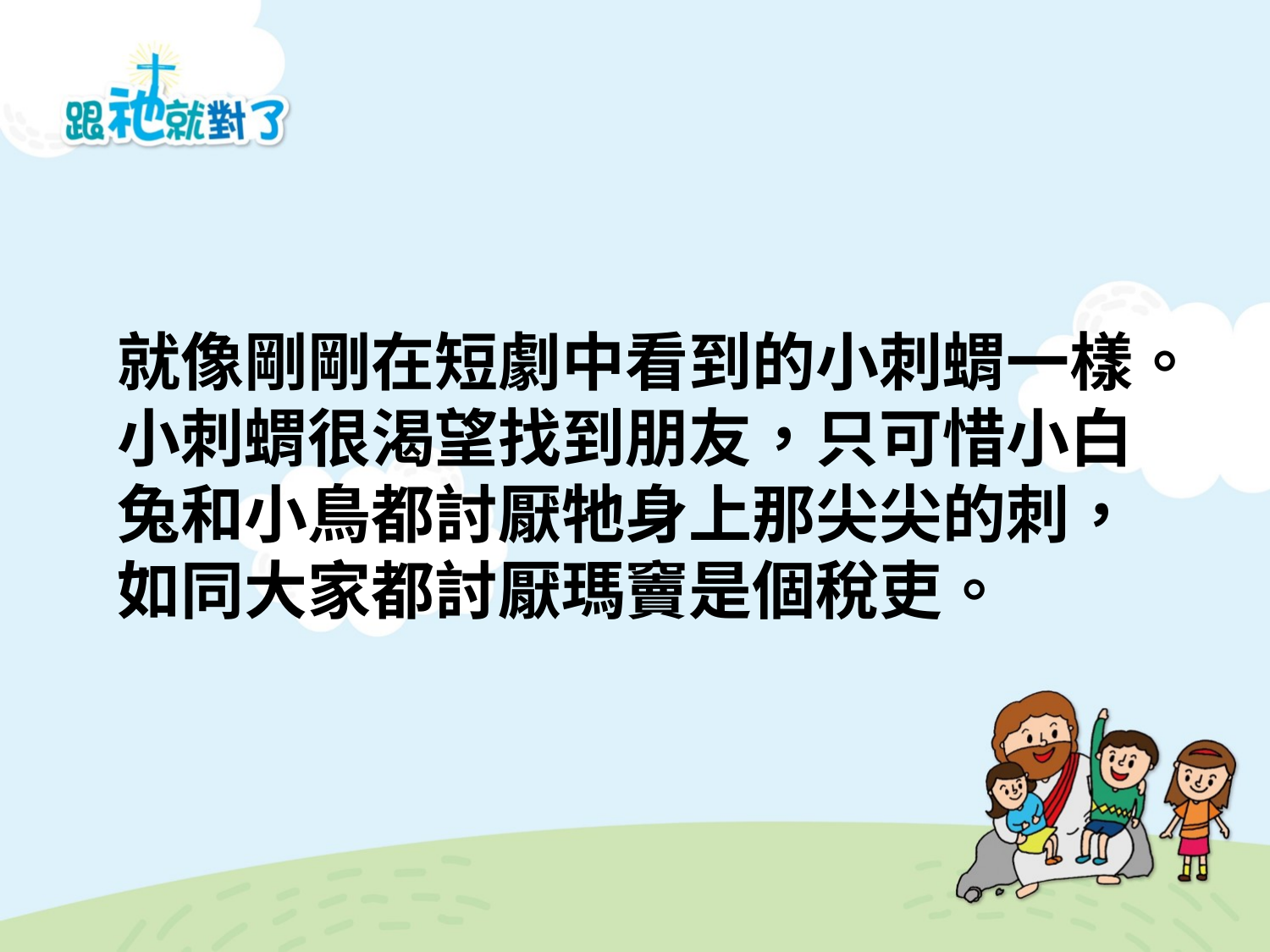

就像剛剛在短劇中看到的小刺蝟一樣。小刺蝟很渴望找到朋友，只可惜小白兔和小鳥都討厭牠身上那尖尖的刺，如同大家都討厭瑪竇是個稅吏。